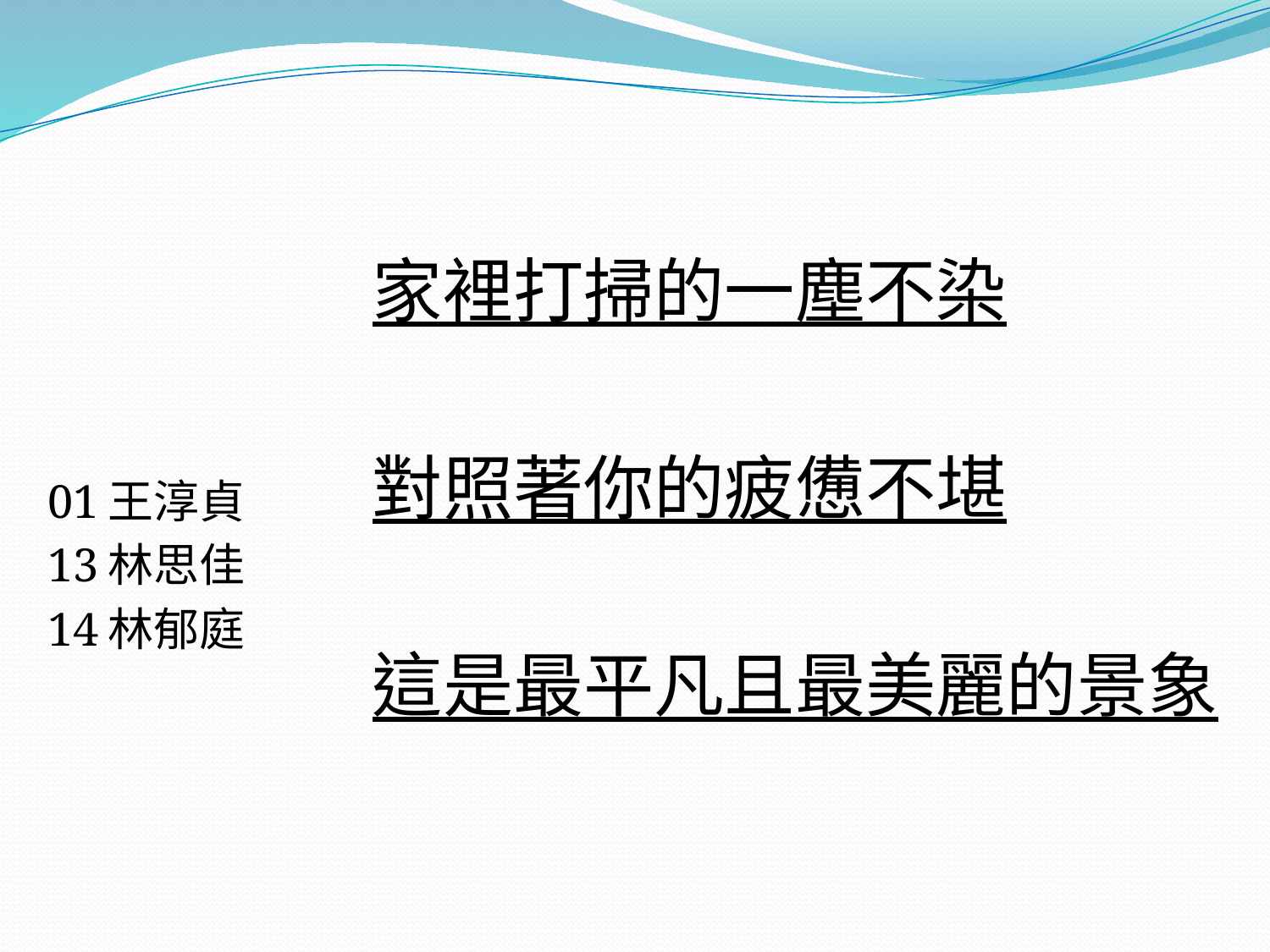

#
家裡打掃的一塵不染

對照著你的疲憊不堪

這是最平凡且最美麗的景象
01王淳貞
13林思佳
14林郁庭